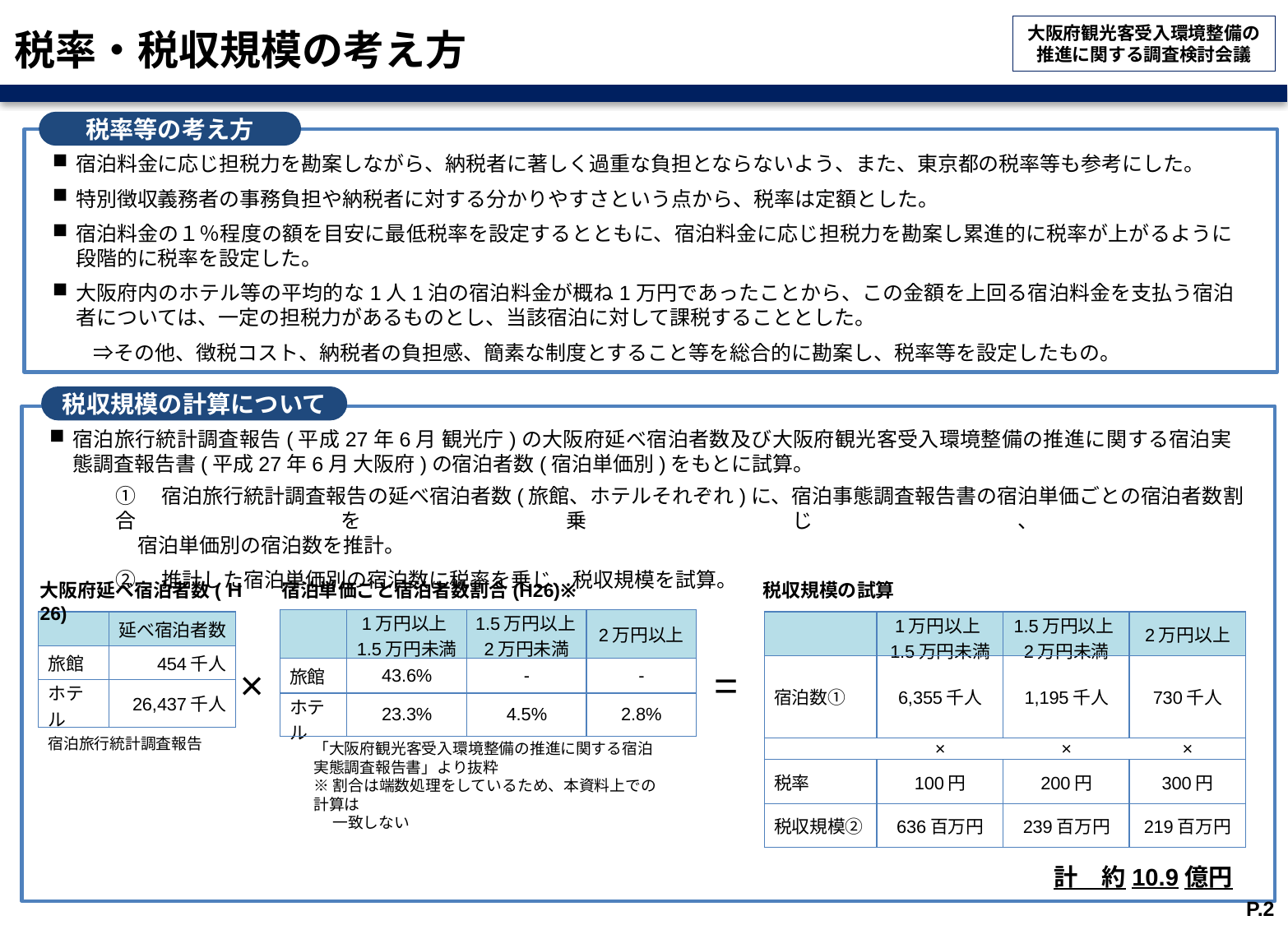

# 税率・税収規模の考え方
税率等の考え方

宿泊料金に応じ担税力を勘案しながら、納税者に著しく過重な負担とならないよう、また、東京都の税率等も参考にした。
特別徴収義務者の事務負担や納税者に対する分かりやすさという点から、税率は定額とした。
宿泊料金の１％程度の額を目安に最低税率を設定するとともに、宿泊料金に応じ担税力を勘案し累進的に税率が上がるように段階的に税率を設定した。
大阪府内のホテル等の平均的な1人1泊の宿泊料金が概ね1万円であったことから、この金額を上回る宿泊料金を支払う宿泊者については、一定の担税力があるものとし、当該宿泊に対して課税することとした。
　　⇒その他、徴税コスト、納税者の負担感、簡素な制度とすること等を総合的に勘案し、税率等を設定したもの。
税収規模の計算について

宿泊旅行統計調査報告(平成27年6月 観光庁)の大阪府延べ宿泊者数及び大阪府観光客受入環境整備の推進に関する宿泊実態調査報告書(平成27年6月 大阪府)の宿泊者数(宿泊単価別)をもとに試算。
①　宿泊旅行統計調査報告の延べ宿泊者数(旅館、ホテルそれぞれ)に、宿泊事態調査報告書の宿泊単価ごとの宿泊者数割合を乗じ、
     宿泊単価別の宿泊数を推計。
②　推計した宿泊単価別の宿泊数に税率を乗じ、税収規模を試算。
大阪府延べ宿泊者数(Ｈ26)
宿泊単価ごと宿泊者数割合(H26)※
税収規模の試算
|  | 1万円以上1.5万円未満 | 1.5万円以上2万円未満 | 2万円以上 |
| --- | --- | --- | --- |
| 旅館 | 43.6% | - | - |
| ホテル | 23.3% | 4.5% | 2.8% |
|  | 延べ宿泊者数 |
| --- | --- |
| 旅館 | 454千人 |
| ホテル | 26,437千人 |
|  | 1万円以上1.5万円未満 | 1.5万円以上2万円未満 | 2万円以上 |
| --- | --- | --- | --- |
| 宿泊数① | 6,355千人 | 1,195千人 | 730千人 |
|  | × | × | × |
| 税率 | 100円 | 200円 | 300円 |
| 税収規模② | 636百万円 | 239百万円 | 219百万円 |
×
=
宿泊旅行統計調査報告
「大阪府観光客受入環境整備の推進に関する宿泊実態調査報告書」より抜粋
※割合は端数処理をしているため、本資料上での計算は
　 一致しない
計　約10.9億円
P.2